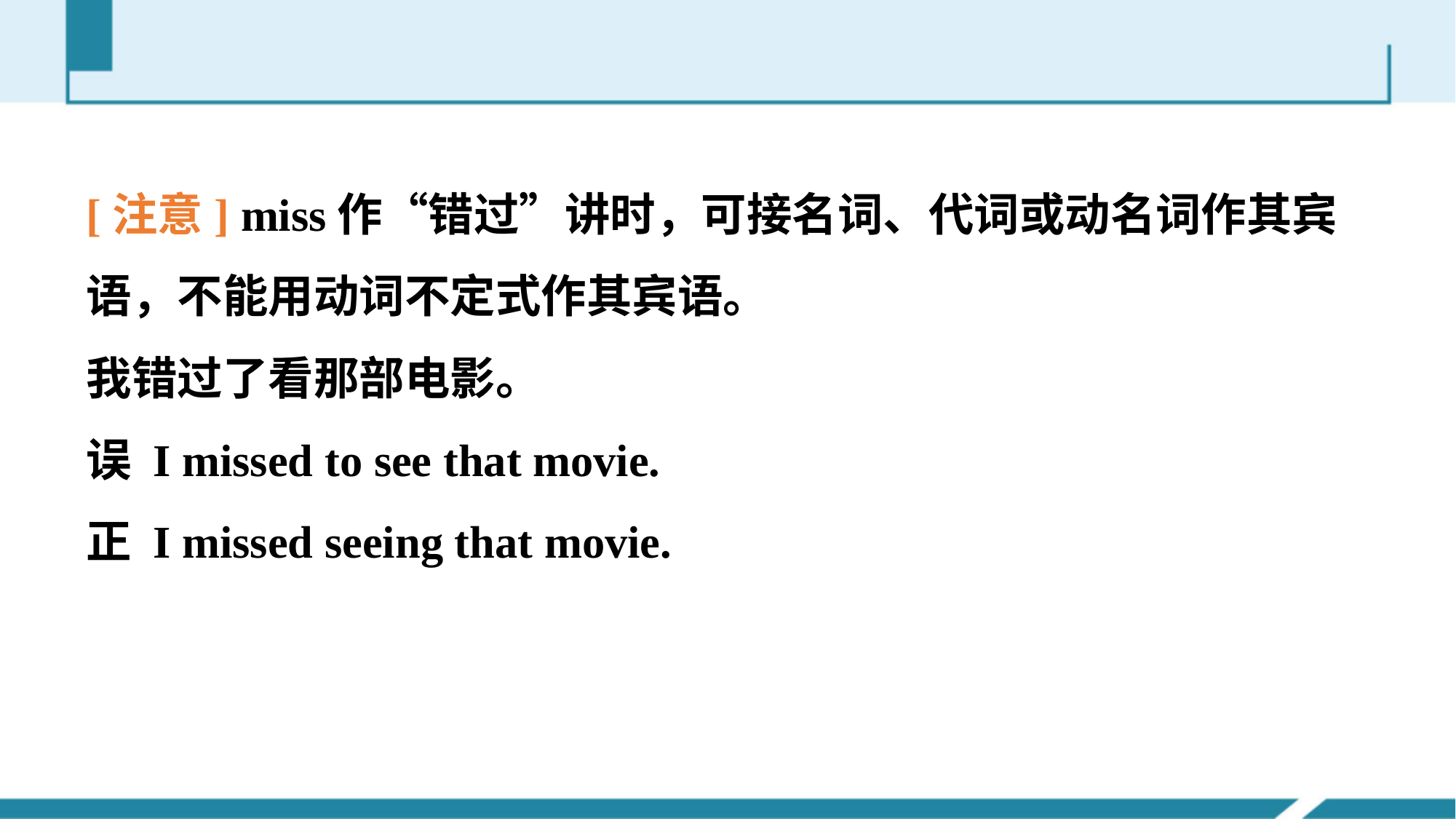

[注意] miss作“错过”讲时，可接名词、代词或动名词作其宾语，不能用动词不定式作其宾语。
我错过了看那部电影。
误 I missed to see that movie.
正 I missed seeing that movie.